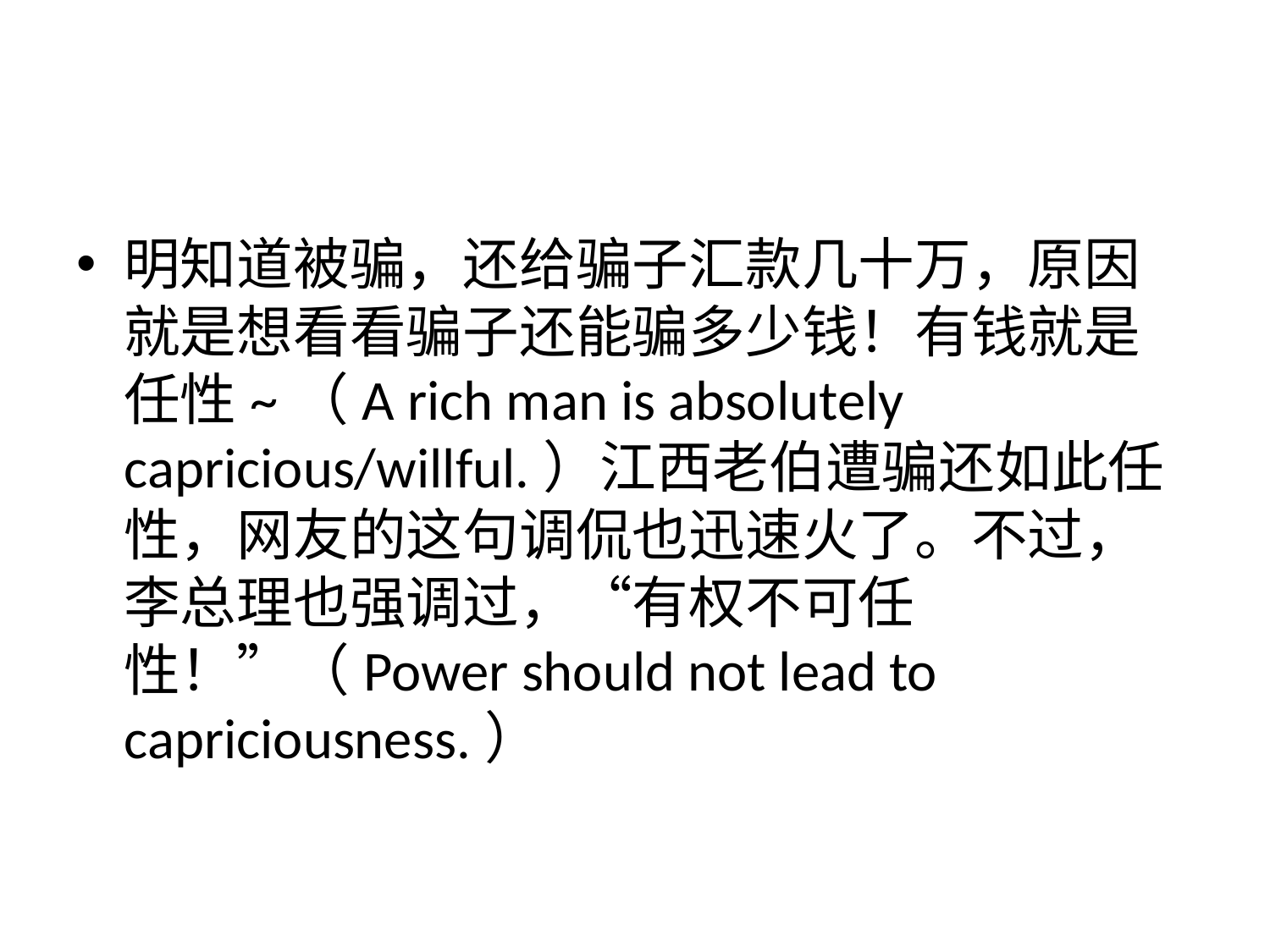

#
明知道被骗，还给骗子汇款几十万，原因就是想看看骗子还能骗多少钱！有钱就是任性~（A rich man is absolutely capricious/willful.）江西老伯遭骗还如此任性，网友的这句调侃也迅速火了。不过，李总理也强调过，“有权不可任性！”（Power should not lead to capriciousness.）